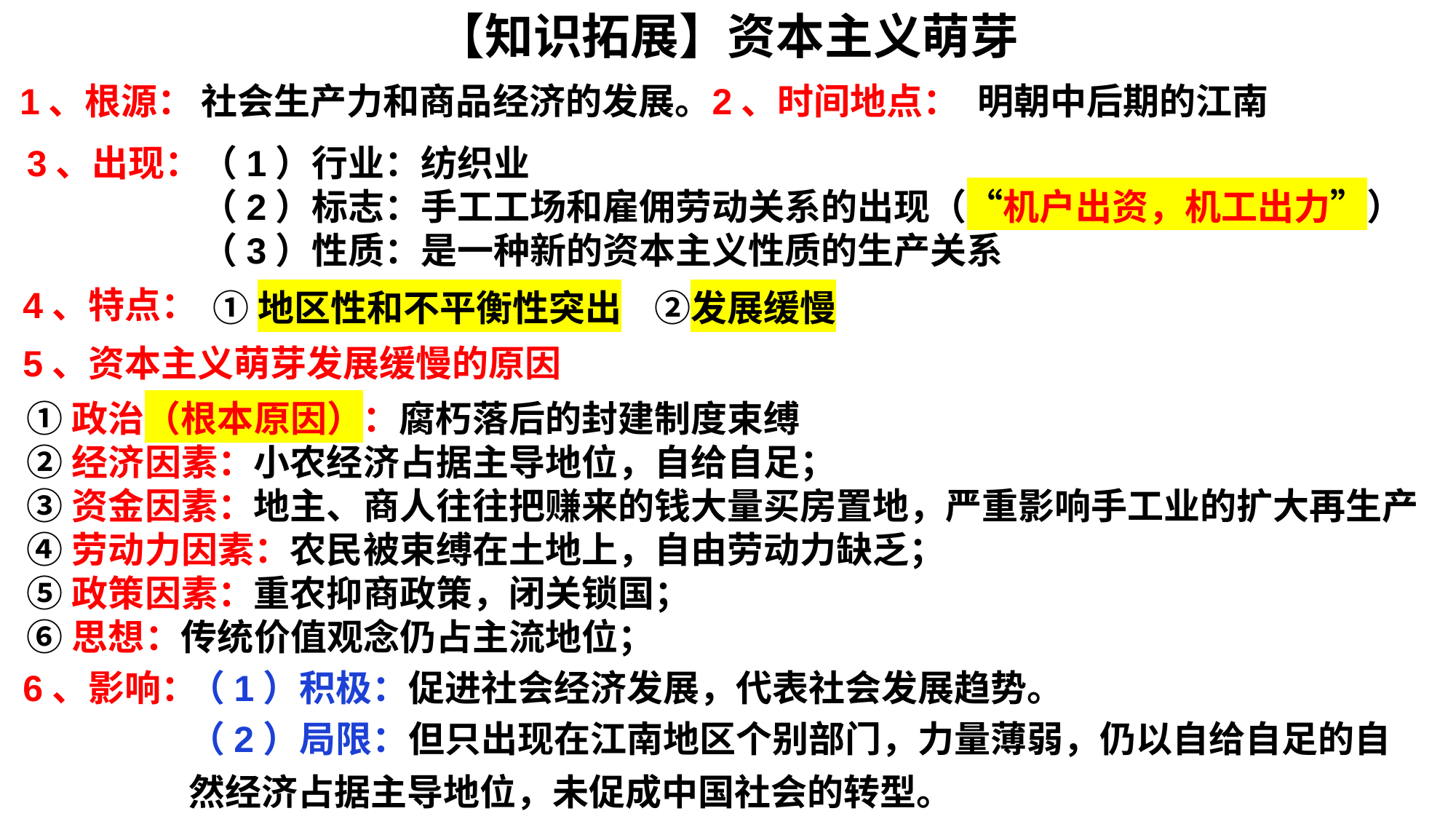

【知识拓展】资本主义萌芽
1、根源：
社会生产力和商品经济的发展。
2、时间地点：
明朝中后期的江南
3、出现：
（1）行业：纺织业
（2）标志：手工工场和雇佣劳动关系的出现（“机户出资，机工出力”）
（3）性质：是一种新的资本主义性质的生产关系
4、特点：
①地区性和不平衡性突出    ②发展缓慢
5、资本主义萌芽发展缓慢的原因
①政治（根本原因）：腐朽落后的封建制度束缚
②经济因素：小农经济占据主导地位，自给自足；
③资金因素：地主、商人往往把赚来的钱大量买房置地，严重影响手工业的扩大再生产
④劳动力因素：农民被束缚在土地上，自由劳动力缺乏；
⑤政策因素：重农抑商政策，闭关锁国；
⑥思想：传统价值观念仍占主流地位；
（1）积极：促进社会经济发展，代表社会发展趋势。
6、影响：
（2）局限：但只出现在江南地区个别部门，力量薄弱，仍以自给自足的自然经济占据主导地位，未促成中国社会的转型。